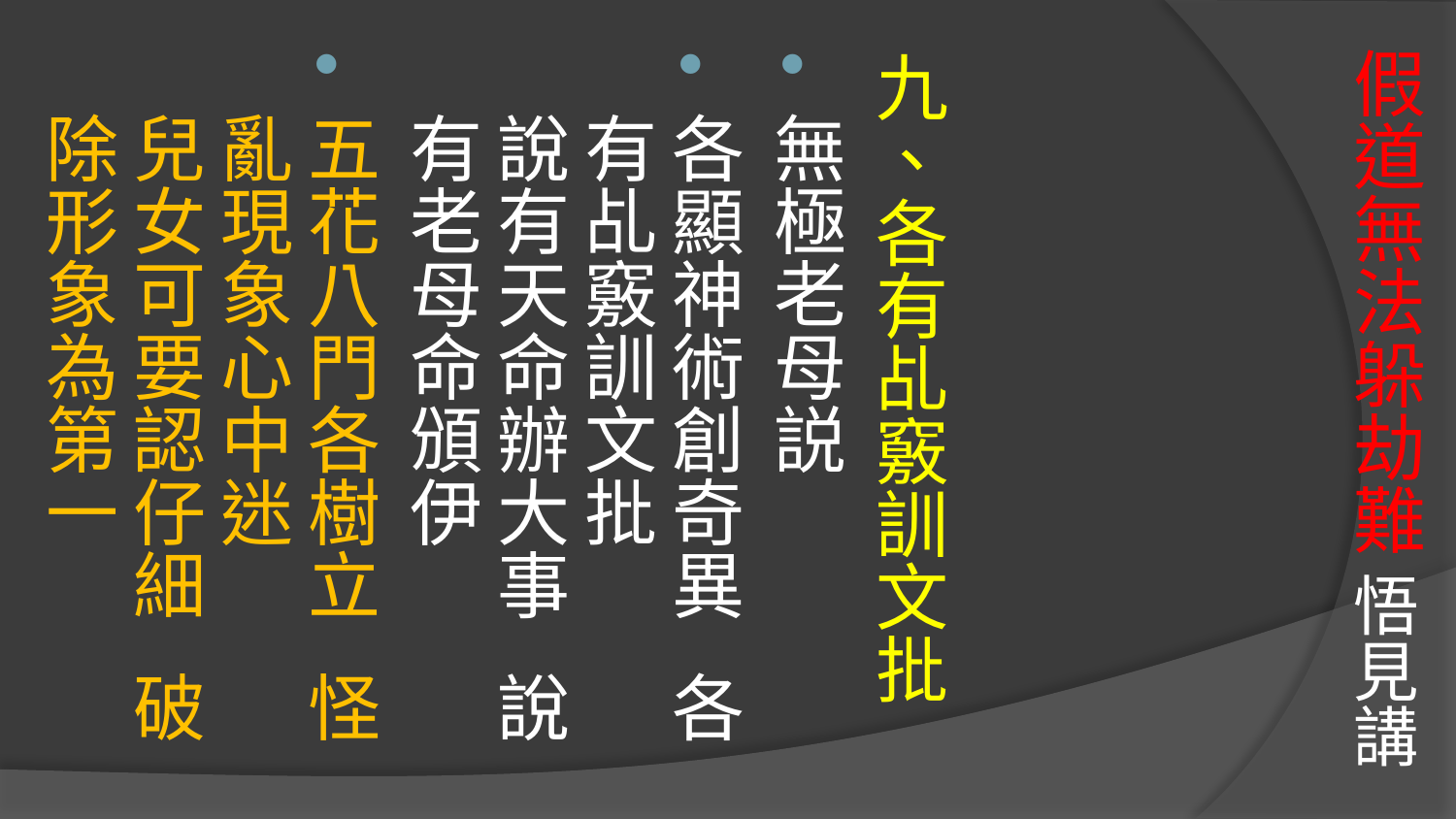

# 假道無法躲劫難 悟見講
九、各有乩竅訓文批
無極老母説
各顯神術創奇異   各有乩竅訓文批
說有天命辦大事   說有老母命頒伊
五花八門各樹立   怪亂現象心中迷
兒女可要認仔細   破除形象為第一